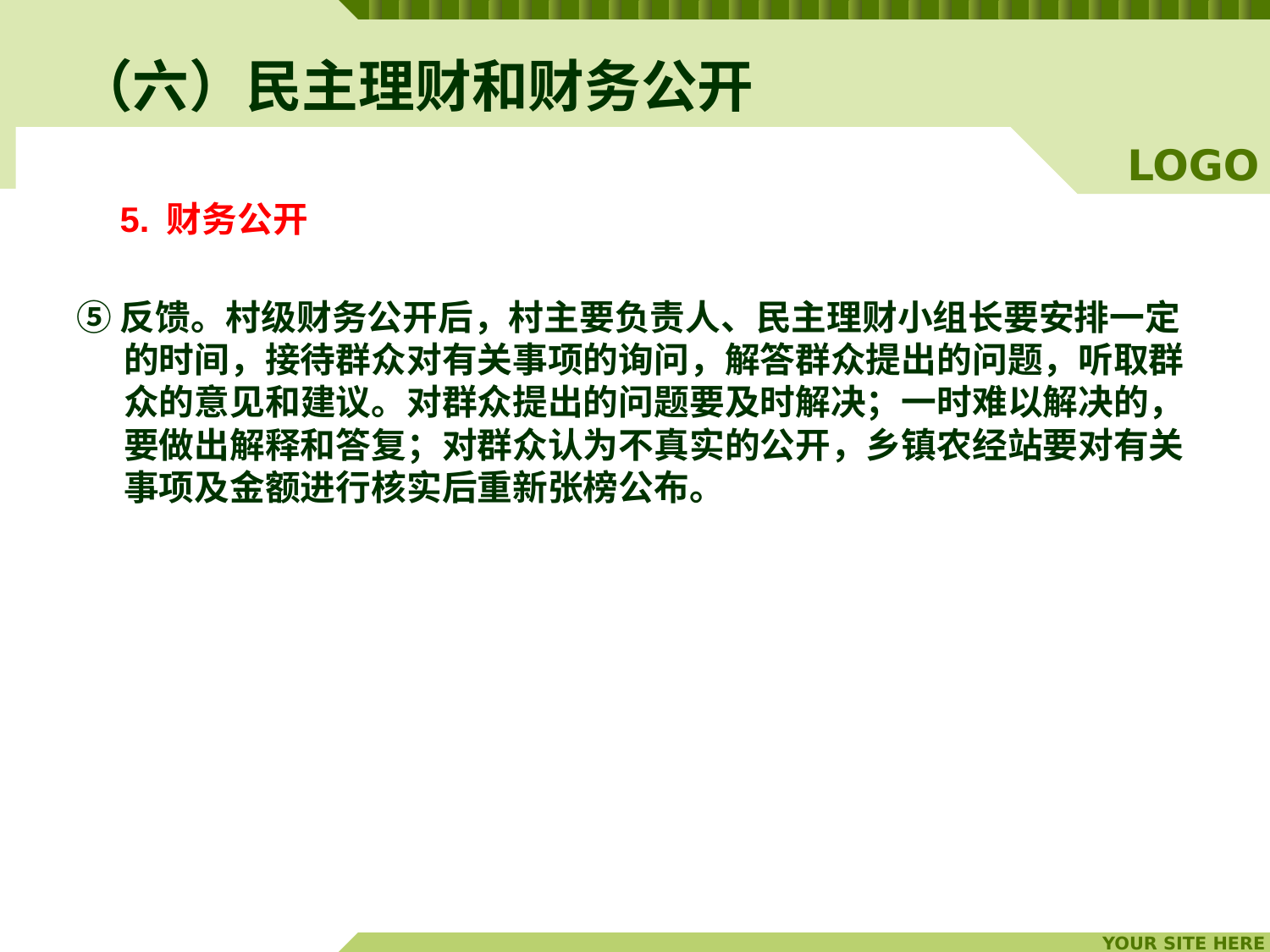

# （六）民主理财和财务公开
　5. 财务公开

⑤反馈。村级财务公开后，村主要负责人、民主理财小组长要安排一定的时间，接待群众对有关事项的询问，解答群众提出的问题，听取群众的意见和建议。对群众提出的问题要及时解决；一时难以解决的，要做出解释和答复；对群众认为不真实的公开，乡镇农经站要对有关事项及金额进行核实后重新张榜公布。